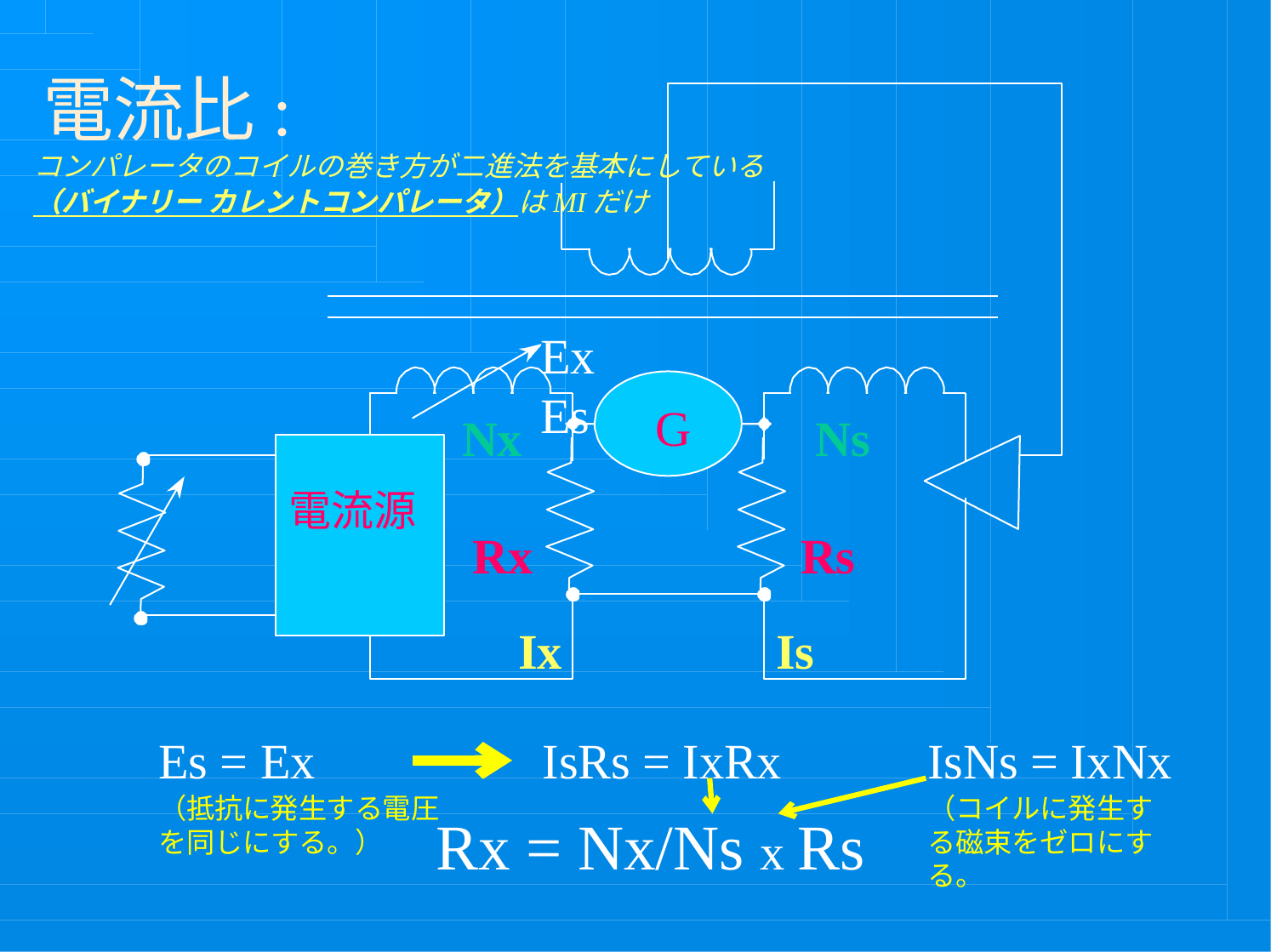

# 電流比:

コンパレータのコイルの巻き方が二進法を基本にしている
（バイナリー カレントコンパレータ）はMIだけ

Ex　　　　　Es

G
Nx
Ns

電流源

Rx
Ix
Rs
Is

IsRs = IxRx
Rx = Nx/Ns x Rs
IsNs = IxNx
（コイルに発生する磁束をゼロにする。
Es = Ex
（抵抗に発生する電圧を同じにする。）